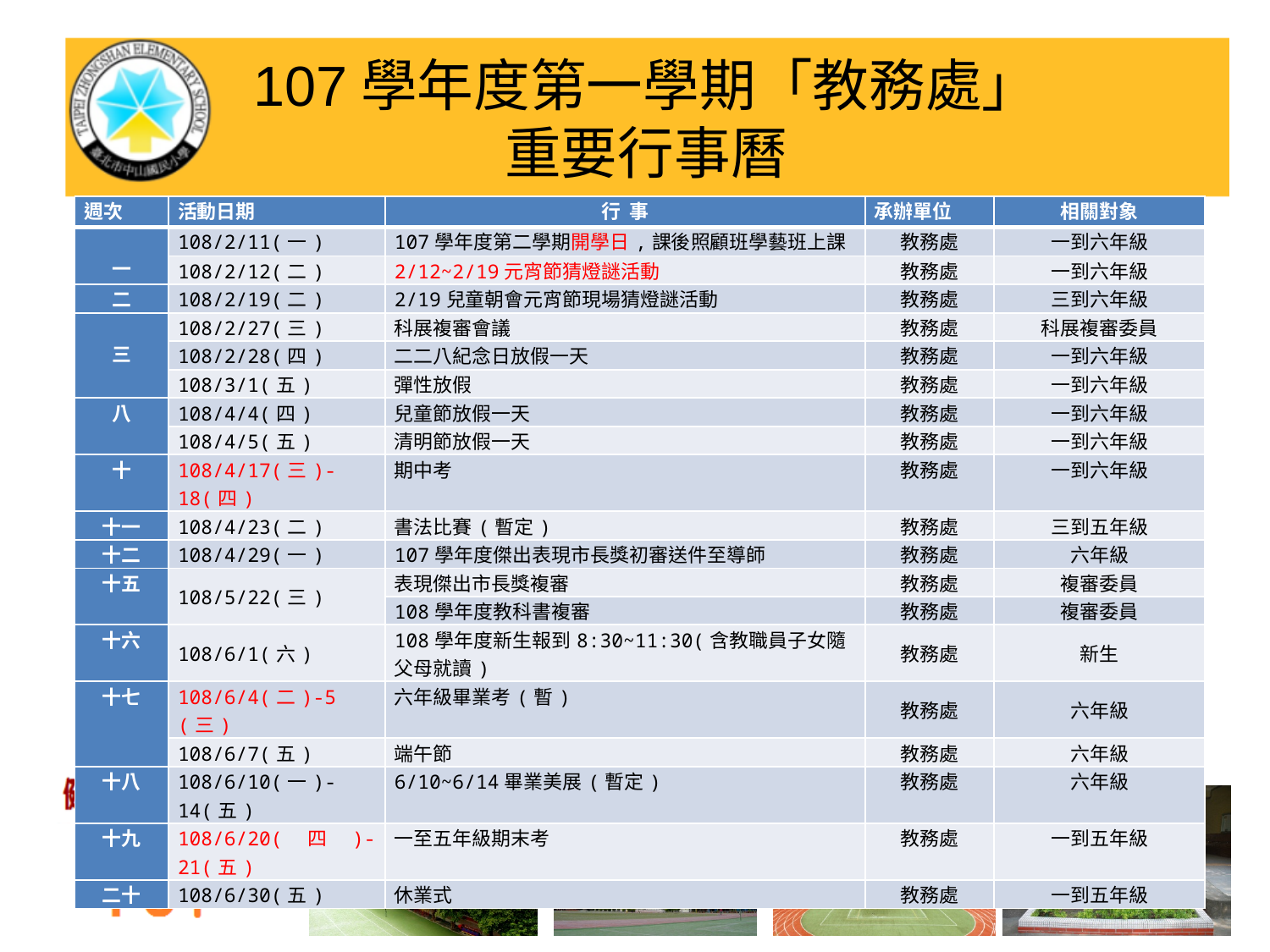

# 107學年度第一學期「教務處」 重要行事曆
| 週次 | 活動日期 | 行 事 | 承辦單位 | 相關對象 |
| --- | --- | --- | --- | --- |
| 一 | 108/2/11(一) | 107學年度第二學期開學日,課後照顧班學藝班上課 | 教務處 | 一到六年級 |
|  | 108/2/12(二) | 2/12~2/19元宵節猜燈謎活動 | 教務處 | 一到六年級 |
| 二 | 108/2/19(二) | 2/19兒童朝會元宵節現場猜燈謎活動 | 教務處 | 三到六年級 |
| 三 | 108/2/27(三) | 科展複審會議 | 教務處 | 科展複審委員 |
|  | 108/2/28(四) | 二二八紀念日放假一天 | 教務處 | 一到六年級 |
|  | 108/3/1(五) | 彈性放假 | 教務處 | 一到六年級 |
| 八 | 108/4/4(四) | 兒童節放假一天 | 教務處 | 一到六年級 |
|  | 108/4/5(五) | 清明節放假一天 | 教務處 | 一到六年級 |
| 十 | 108/4/17(三)-18(四) | 期中考 | 教務處 | 一到六年級 |
| 十一 | 108/4/23(二) | 書法比賽(暫定) | 教務處 | 三到五年級 |
| 十二 | 108/4/29(一) | 107學年度傑出表現市長獎初審送件至導師 | 教務處 | 六年級 |
| 十五 | 108/5/22(三) | 表現傑出市長獎複審 | 教務處 | 複審委員 |
|  |  | 108學年度教科書複審 | 教務處 | 複審委員 |
| 十六 | 108/6/1(六) | 108學年度新生報到8:30~11:30(含教職員子女隨父母就讀) | 教務處 | 新生 |
| 十七 | 108/6/4(二)-5(三) | 六年級畢業考(暫) | 教務處 | 六年級 |
|  | 108/6/7(五) | 端午節 | 教務處 | 六年級 |
| 十八 | 108/6/10(一)-14(五) | 6/10~6/14畢業美展(暫定) | 教務處 | 六年級 |
| 十九 | 108/6/20(四)-21(五) | 一至五年級期末考 | 教務處 | 一到五年級 |
| 二十 | 108/6/30(五) | 休業式 | 教務處 | 一到五年級 |